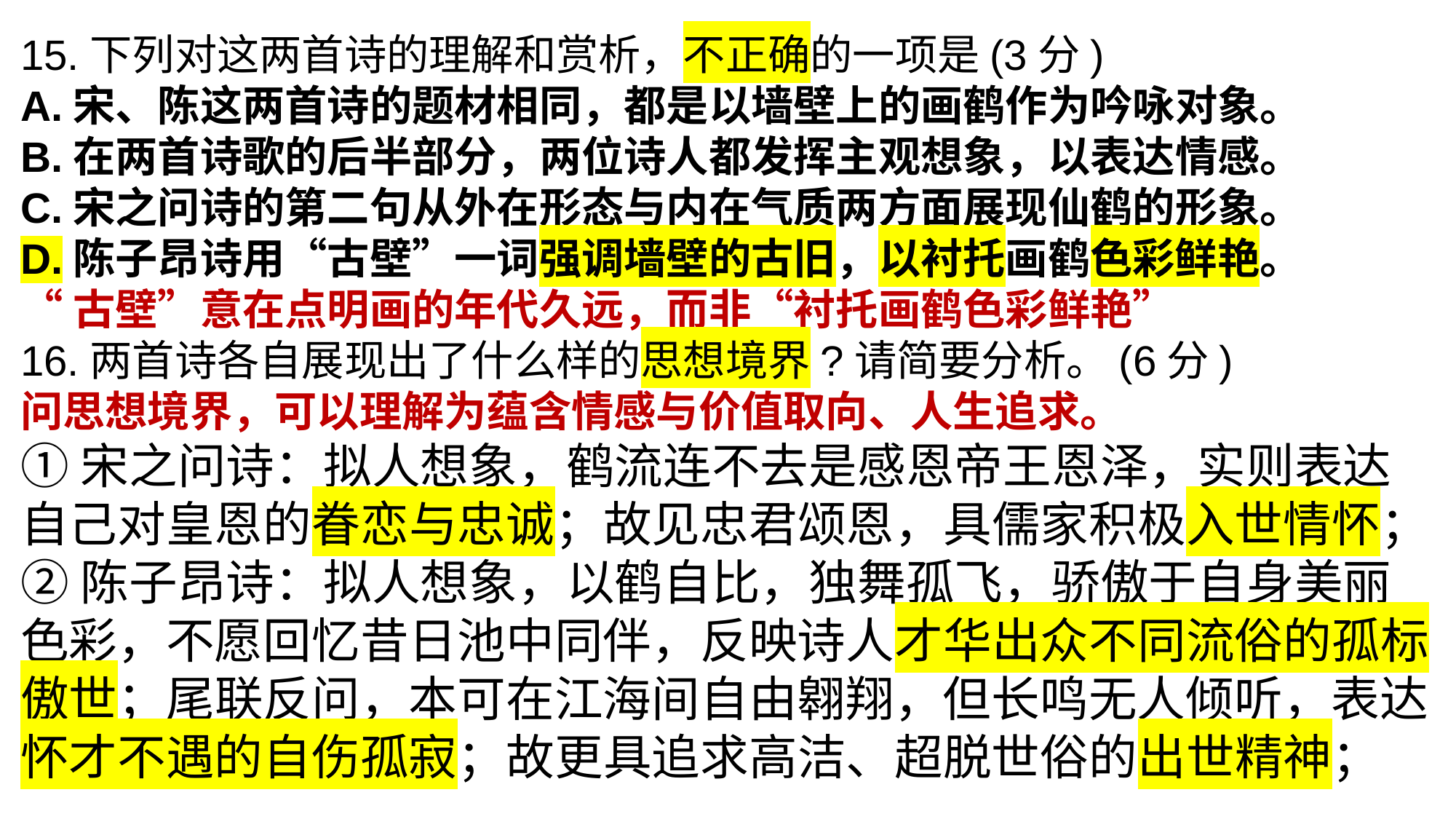

15.下列对这两首诗的理解和赏析，不正确的一项是(3分)
A.宋、陈这两首诗的题材相同，都是以墙壁上的画鹤作为吟咏对象。
B.在两首诗歌的后半部分，两位诗人都发挥主观想象，以表达情感。
C.宋之问诗的第二句从外在形态与内在气质两方面展现仙鹤的形象。
D.陈子昂诗用“古壁”一词强调墙壁的古旧，以衬托画鹤色彩鲜艳。
“古壁”意在点明画的年代久远，而非“衬托画鹤色彩鲜艳”
16.两首诗各自展现出了什么样的思想境界?请简要分析。(6分)
问思想境界，可以理解为蕴含情感与价值取向、人生追求。
①宋之问诗：拟人想象，鹤流连不去是感恩帝王恩泽，实则表达自己对皇恩的眷恋与忠诚；故见忠君颂恩，具儒家积极入世情怀；
②陈子昂诗：拟人想象，以鹤自比，独舞孤飞，骄傲于自身美丽色彩，不愿回忆昔日池中同伴，反映诗人才华出众不同流俗的孤标傲世；尾联反问，本可在江海间自由翱翔，但长鸣无人倾听，表达怀才不遇的自伤孤寂；故更具追求高洁、超脱世俗的出世精神；